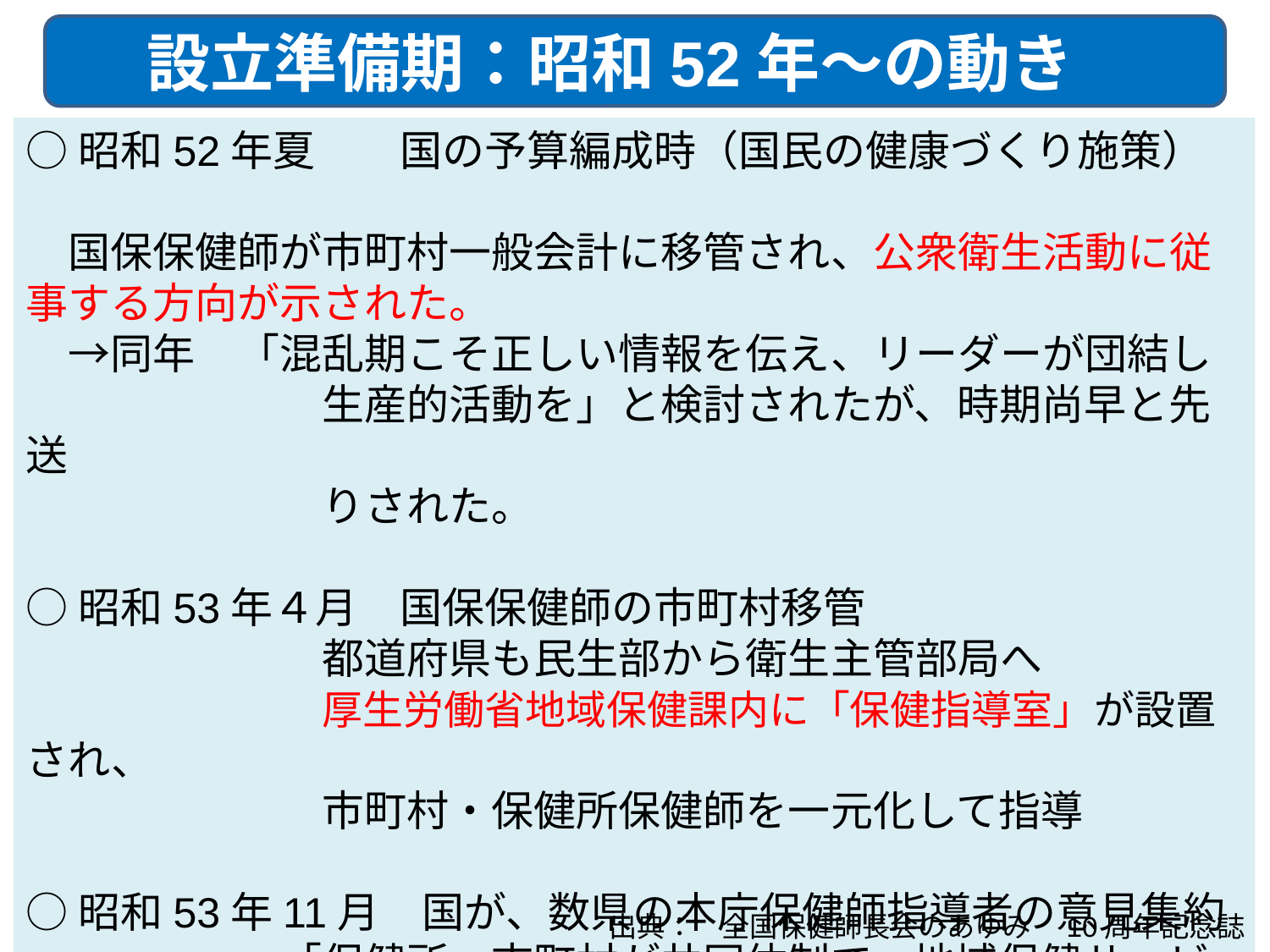

設立準備期：昭和52年～の動き

○昭和52年夏　　国の予算編成時（国民の健康づくり施策）
　国保保健師が市町村一般会計に移管され、公衆衛生活動に従事する方向が示された。
　→同年　「混乱期こそ正しい情報を伝え、リーダーが団結し
　　　　　　　生産的活動を」と検討されたが、時期尚早と先送
　　　　　　　りされた。

○昭和53年４月　国保保健師の市町村移管
　　　　　　　都道府県も民生部から衛生主管部局へ
　　　　　　　厚生労働省地域保健課内に「保健指導室」が設置され、
　　　　　　　市町村・保健所保健師を一元化して指導

○昭和53年11月　国が、数県の本庁保健師指導者の意見集約
　　　　　　「保健所・市町村が共同体制で、地域保健サービスの
　　　　　　 展開には､リーダーの役割は極めて重要」
　出典：　全国保健師長会のあゆみ　10周年記念誌